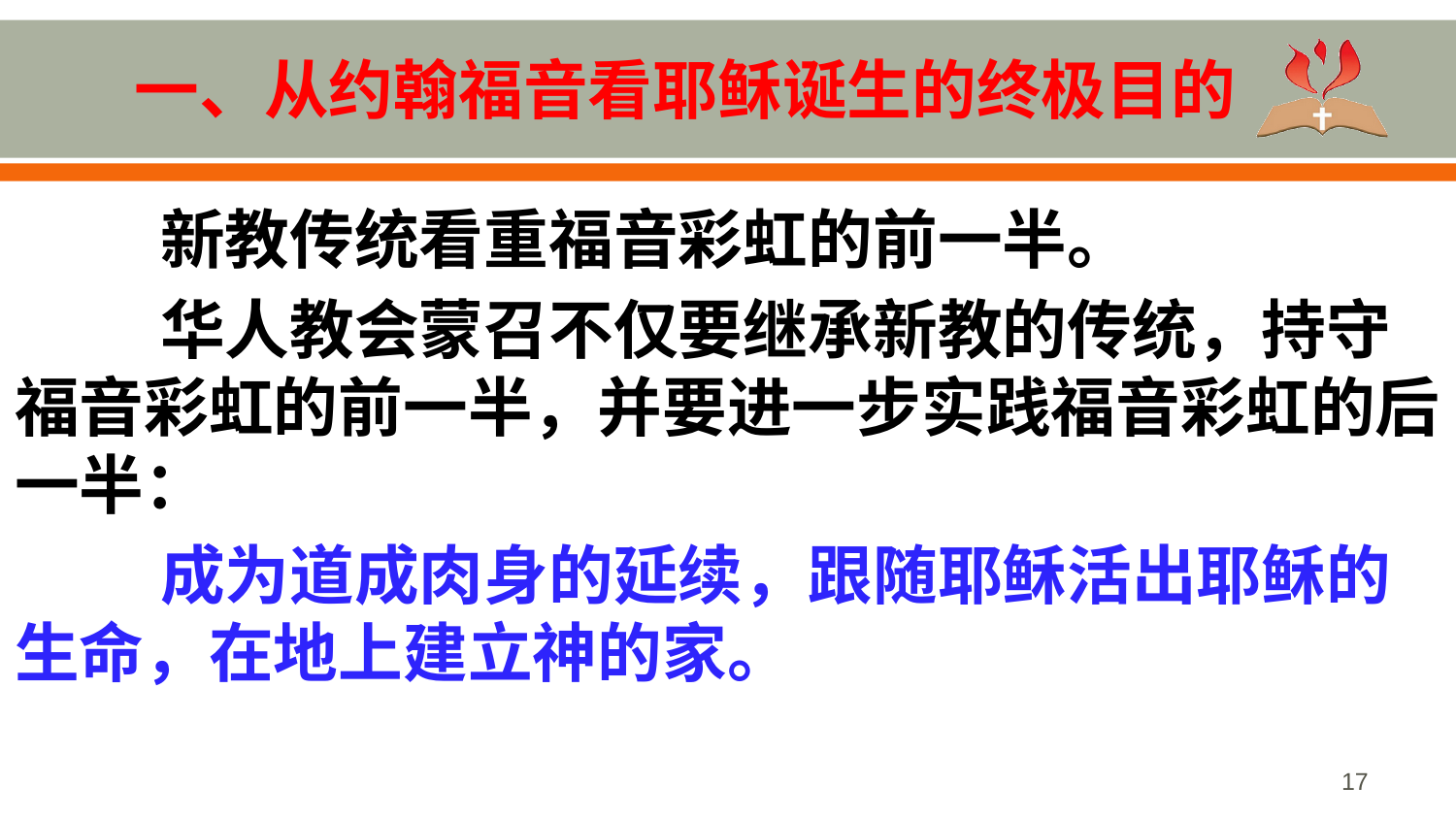

# 一、从约翰福音看耶稣诞生的终极目的
	新教传统看重福音彩虹的前一半。
	华人教会蒙召不仅要继承新教的传统，持守福音彩虹的前一半，并要进一步实践福音彩虹的后一半：
	成为道成肉身的延续，跟随耶稣活出耶稣的生命，在地上建立神的家。

17